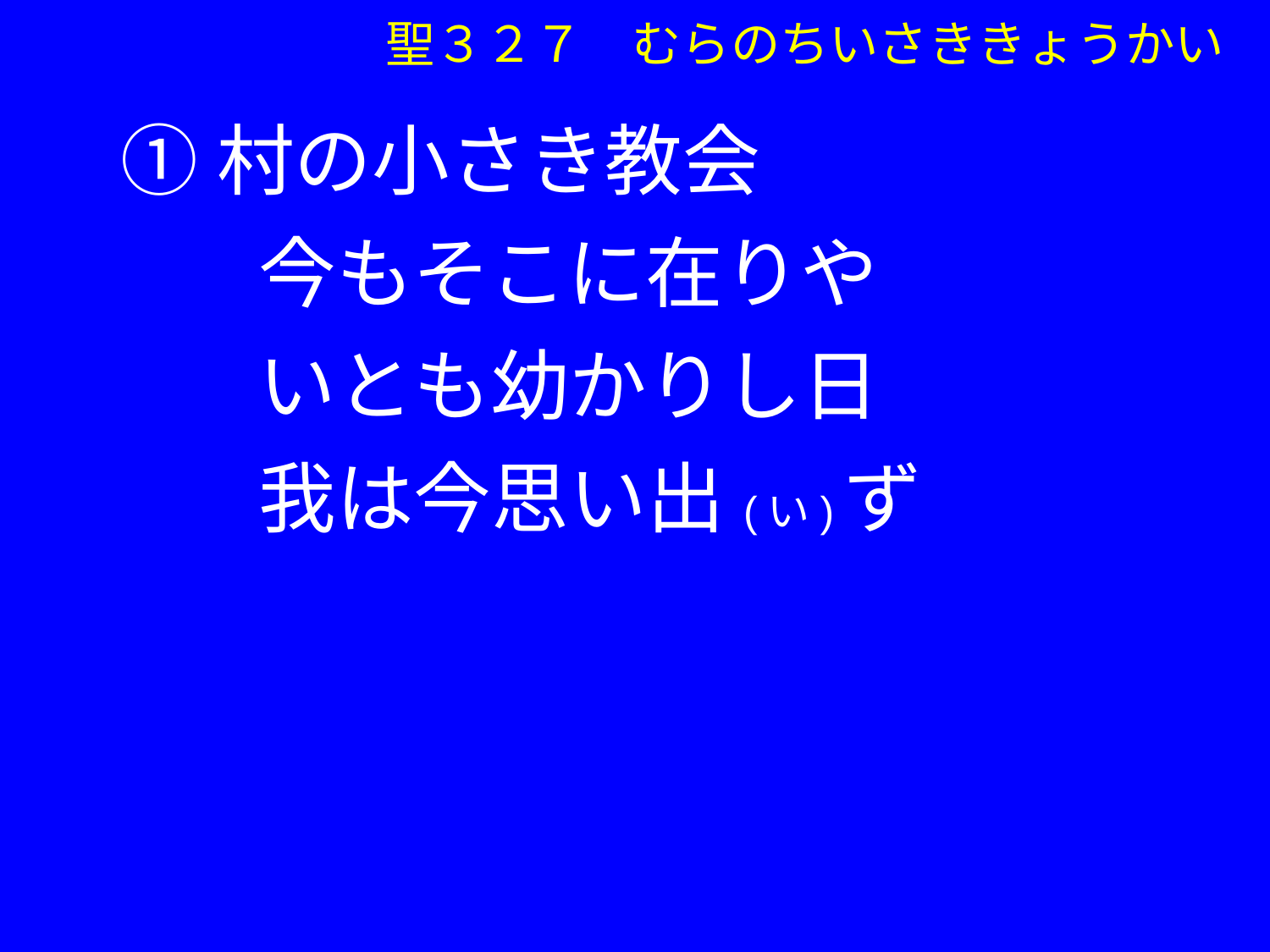

①村の小さき教会
　　今もそこに在りや
　　いとも幼かりし日
　　我は今思い出(い)ず
聖３２７　むらのちいさききょうかい